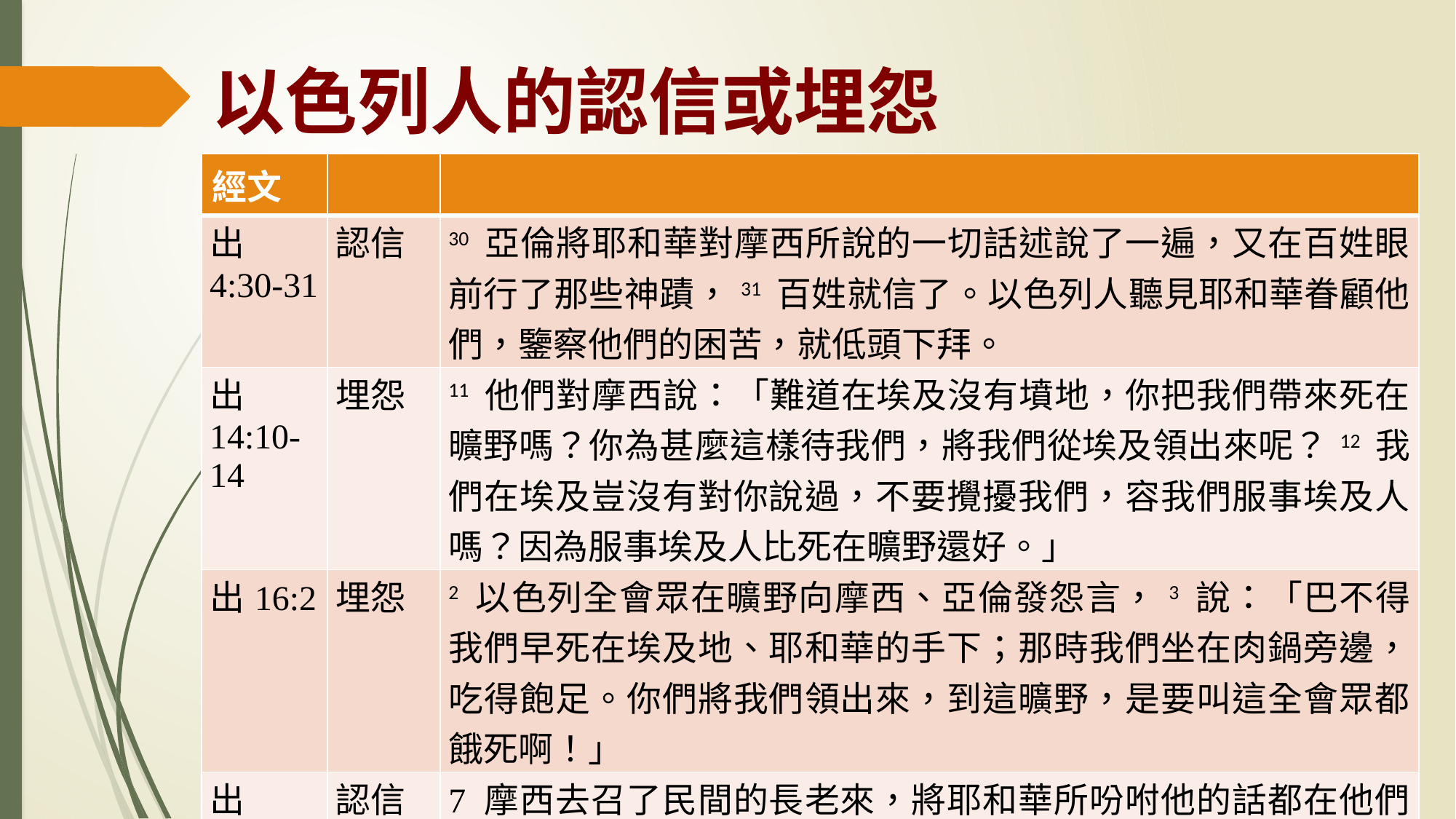

# 以色列人的認信或埋怨
| 經文 |  |  |
| --- | --- | --- |
| 出4:30-31 | 認信 | 30 亞倫將耶和華對摩西所說的一切話述說了一遍，又在百姓眼前行了那些神蹟，31 百姓就信了。以色列人聽見耶和華眷顧他們，鑒察他們的困苦，就低頭下拜。 |
| 出14:10-14 | 埋怨 | 11 他們對摩西說：「難道在埃及沒有墳地，你把我們帶來死在曠野嗎？你為甚麼這樣待我們，將我們從埃及領出來呢？12 我們在埃及豈沒有對你說過，不要攪擾我們，容我們服事埃及人嗎？因為服事埃及人比死在曠野還好。」 |
| 出16:2 | 埋怨 | 2 以色列全會眾在曠野向摩西、亞倫發怨言，3 說：「巴不得我們早死在埃及地、耶和華的手下；那時我們坐在肉鍋旁邊，吃得飽足。你們將我們領出來，到這曠野，是要叫這全會眾都餓死啊！」 |
| 出19:5-8 | 認信 | 7 摩西去召了民間的長老來，將耶和華所吩咐他的話都在他們面前陳明。8 百姓都同聲回答說：「凡耶和華所說的，我們都要遵行。」摩西就將百姓的話回覆耶和華。 |